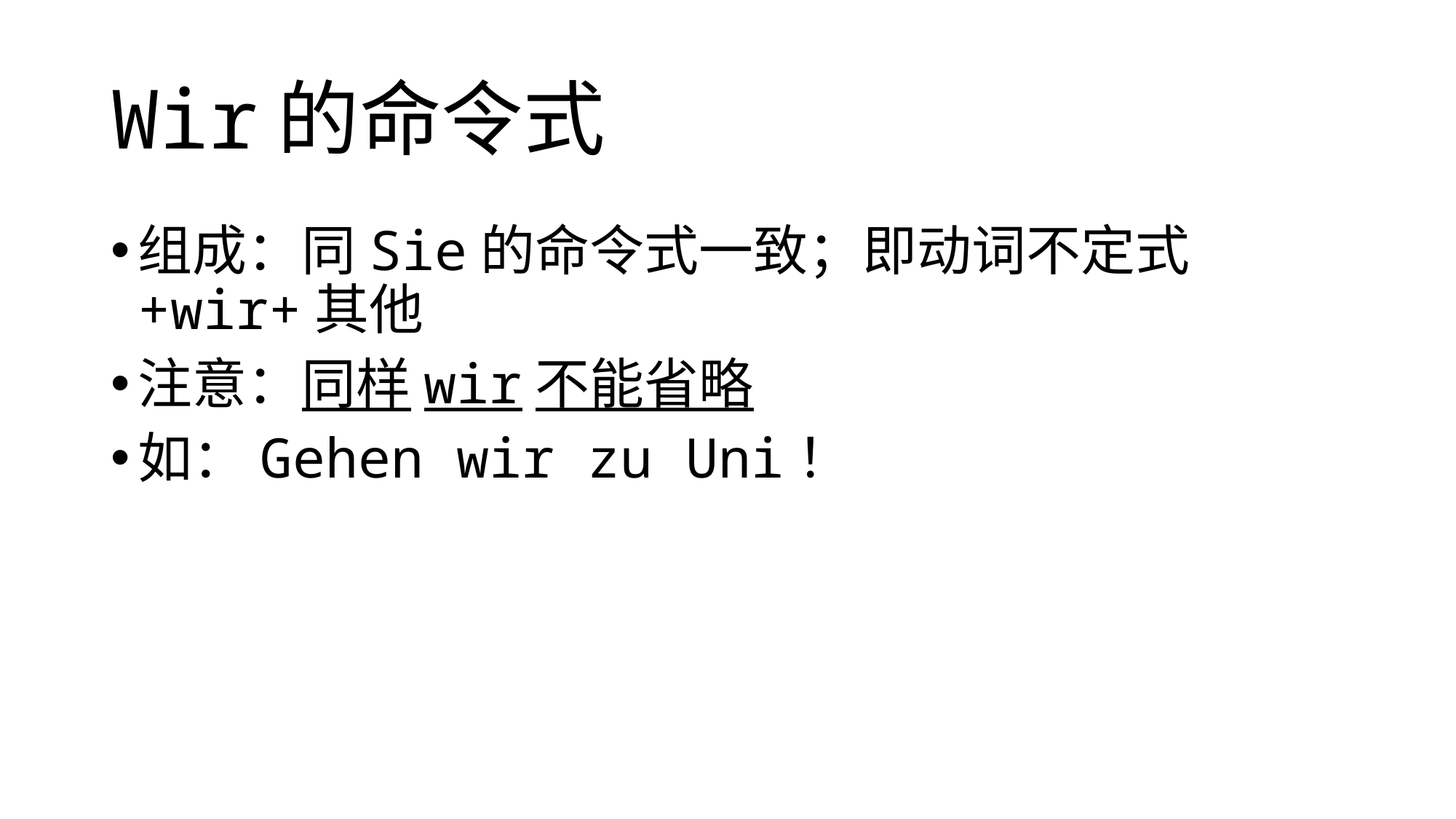

# Wir的命令式
组成：同Sie的命令式一致；即动词不定式+wir+其他
注意：同样wir不能省略
如：Gehen wir zu Uni！